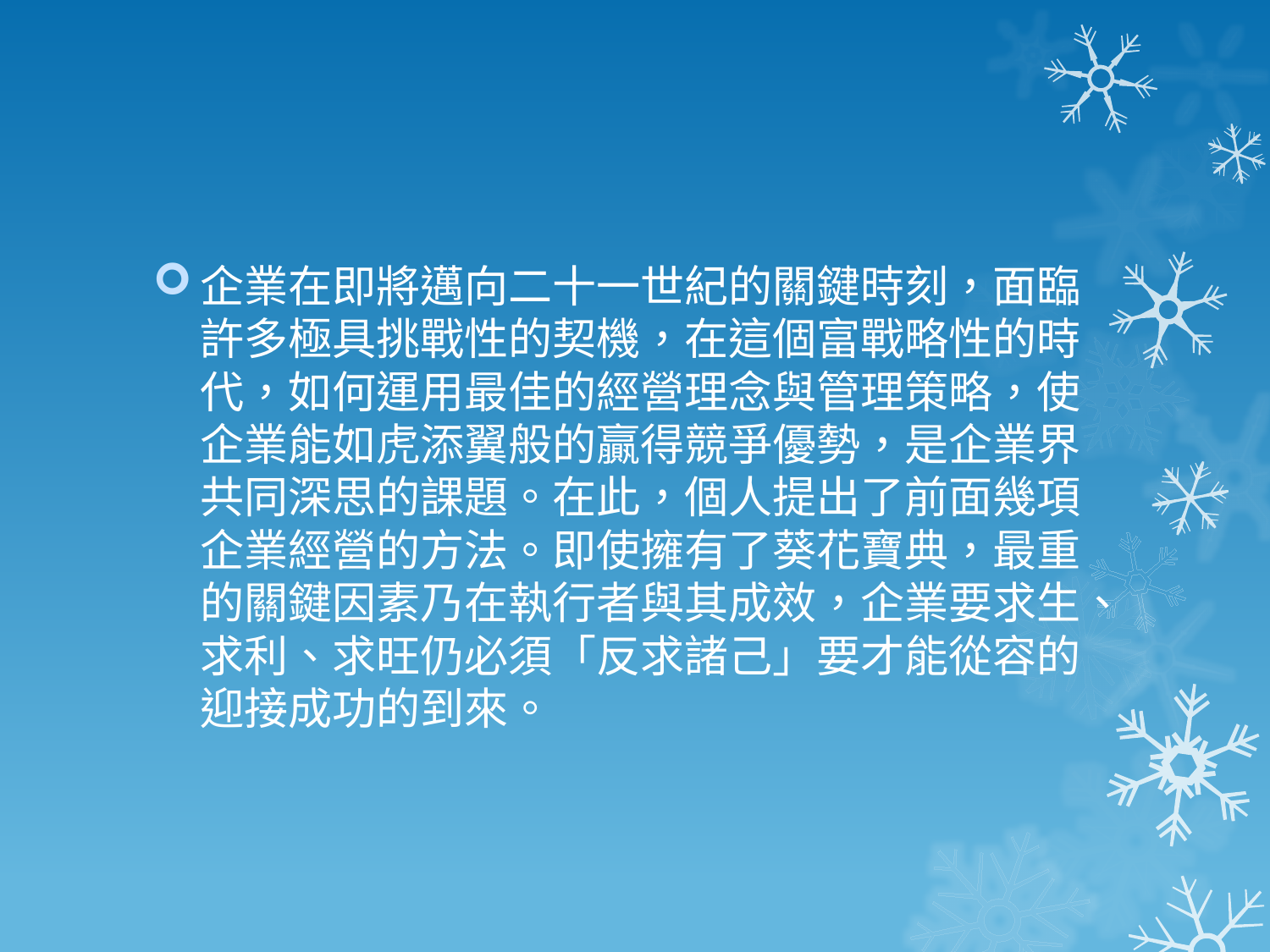

企業在即將邁向二十一世紀的關鍵時刻，面臨許多極具挑戰性的契機，在這個富戰略性的時代，如何運用最佳的經營理念與管理策略，使企業能如虎添翼般的贏得競爭優勢，是企業界共同深思的課題。在此，個人提出了前面幾項企業經營的方法。即使擁有了葵花寶典，最重的關鍵因素乃在執行者與其成效，企業要求生、求利、求旺仍必須「反求諸己」要才能從容的迎接成功的到來。